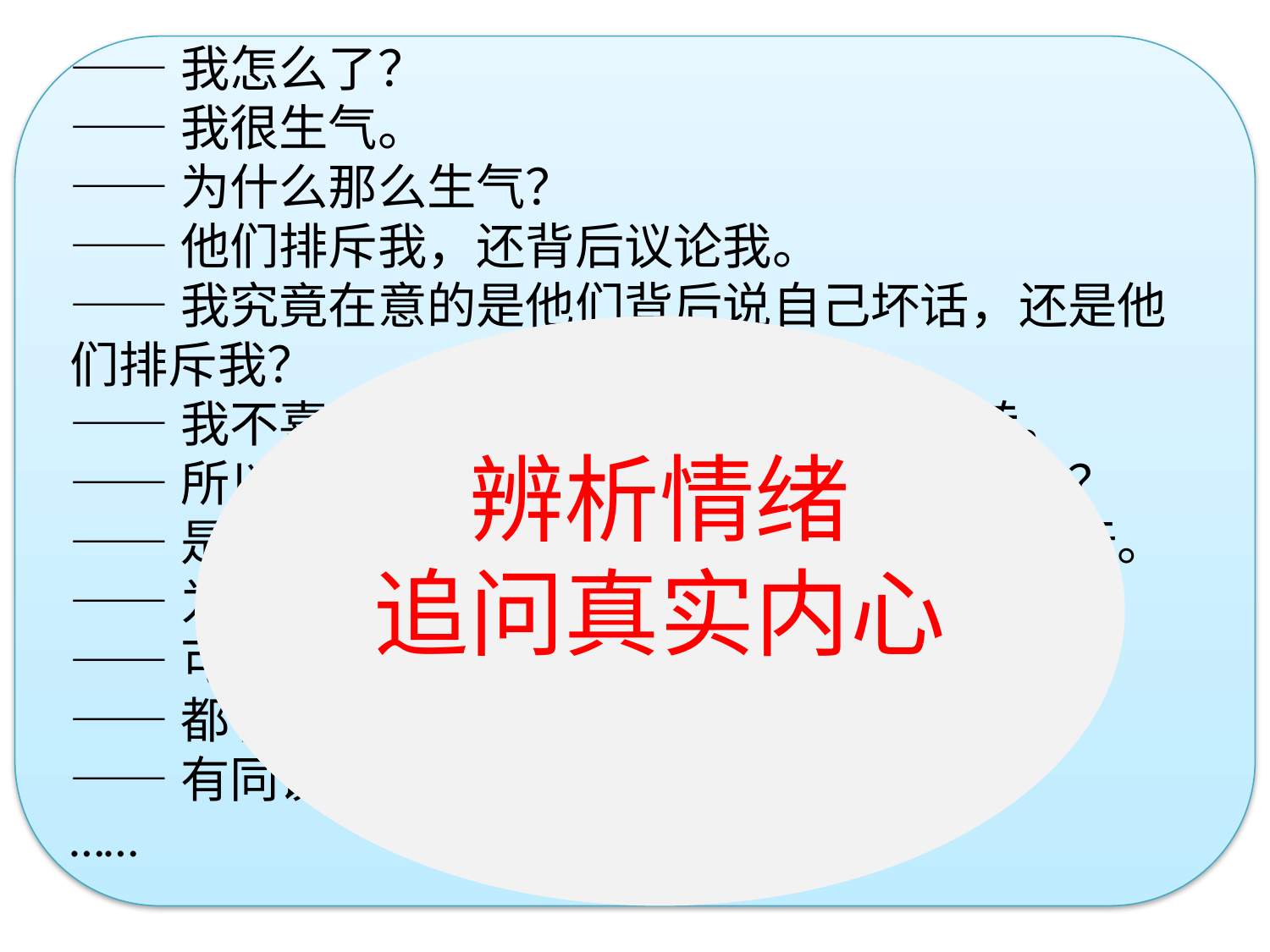

——我怎么了？
——我很生气。
——为什么那么生气？
——他们排斥我，还背后议论我。
——我究竟在意的是他们背后说自己坏话，还是他们排斥我？
——我不喜欢被排斥，我喜欢他们围着我转。
——所以我不仅仅是生气，还有些担心，是吗？
——是的，我害怕从今以后没有同学愿意和我玩。
——为什么同学会不愿意和我玩？
——可能是我也有做的不好的地方？
——都有哪些地方呢？
——有同说过我自私，不顾别人感受；
……

辨析情绪
追问真实内心